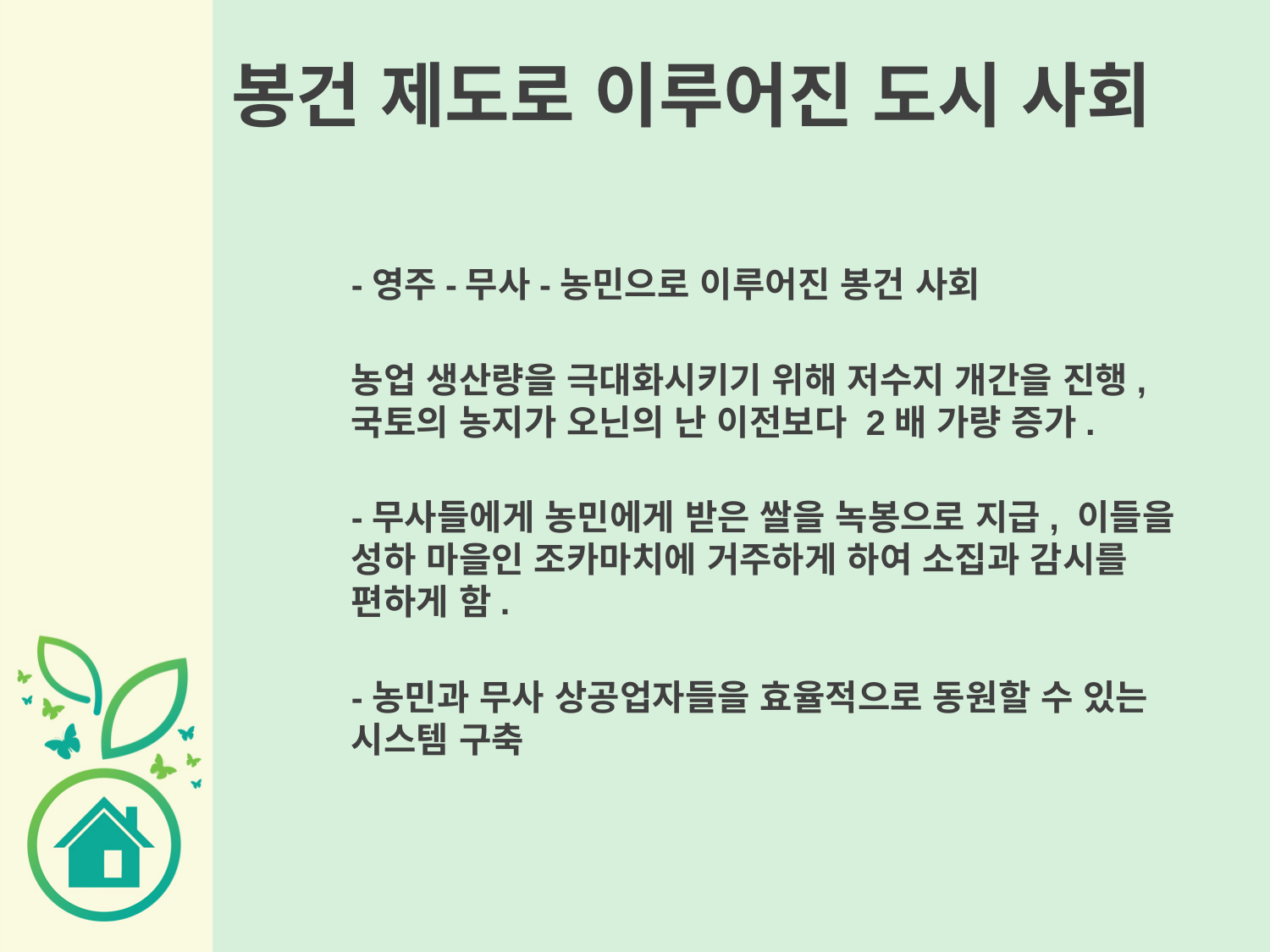

# 봉건 제도로 이루어진 도시 사회

-영주-무사-농민으로 이루어진 봉건 사회

농업 생산량을 극대화시키기 위해 저수지 개간을 진행, 국토의 농지가 오닌의 난 이전보다 2배 가량 증가.

-무사들에게 농민에게 받은 쌀을 녹봉으로 지급, 이들을 성하 마을인 조카마치에 거주하게 하여 소집과 감시를 편하게 함.

-농민과 무사 상공업자들을 효율적으로 동원할 수 있는 시스템 구축